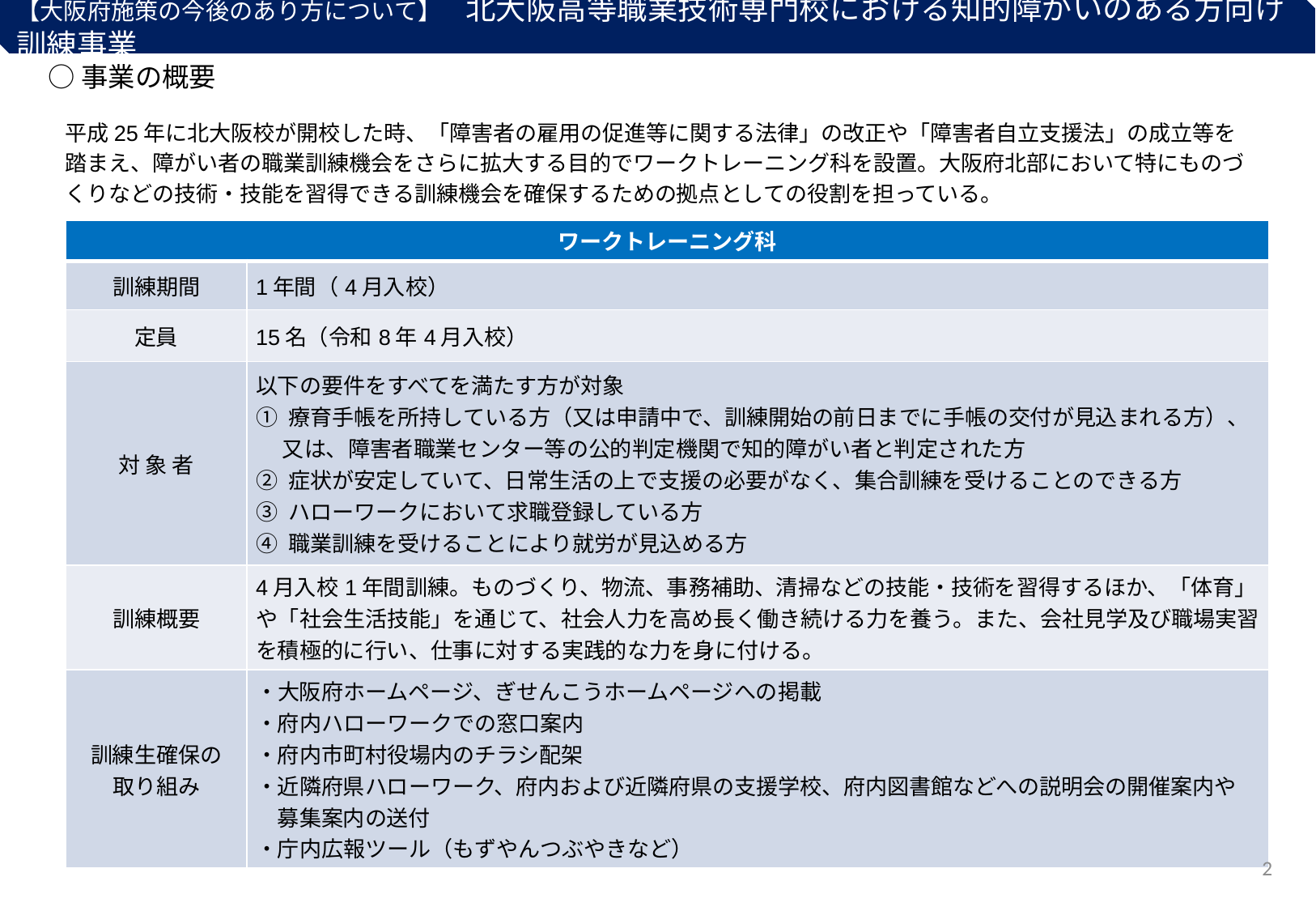

【大阪府施策の今後のあり方について】　北大阪高等職業技術専門校における知的障がいのある方向け訓練事業
○事業の概要
平成25年に北大阪校が開校した時、「障害者の雇用の促進等に関する法律」の改正や「障害者自立支援法」の成立等を踏まえ、障がい者の職業訓練機会をさらに拡大する目的でワークトレーニング科を設置。大阪府北部において特にものづくりなどの技術・技能を習得できる訓練機会を確保するための拠点としての役割を担っている。
| ワークトレーニング科 |  |
| --- | --- |
| 訓練期間 | 1年間（4月入校） |
| 定員 | 15名（令和8年4月入校） |
| 対 象 者 | 以下の要件をすべてを満たす方が対象 ① 療育手帳を所持している方（又は申請中で、訓練開始の前日までに手帳の交付が見込まれる方）、 　 又は、障害者職業センター等の公的判定機関で知的障がい者と判定された方 ② 症状が安定していて、日常生活の上で支援の必要がなく、集合訓練を受けることのできる方 ③ ハローワークにおいて求職登録している方 ④ 職業訓練を受けることにより就労が見込める方 |
| 訓練概要 | 4月入校1年間訓練。ものづくり、物流、事務補助、清掃などの技能・技術を習得するほか、「体育」や「社会生活技能」を通じて、社会人力を高め長く働き続ける力を養う。また、会社見学及び職場実習を積極的に行い、仕事に対する実践的な力を身に付ける。 |
| 訓練生確保の 取り組み | ・大阪府ホームページ、ぎせんこうホームページへの掲載 ・府内ハローワークでの窓口案内 ・府内市町村役場内のチラシ配架 ・近隣府県ハローワーク、府内および近隣府県の支援学校、府内図書館などへの説明会の開催案内や 　募集案内の送付 ・庁内広報ツール（もずやんつぶやきなど） |
2